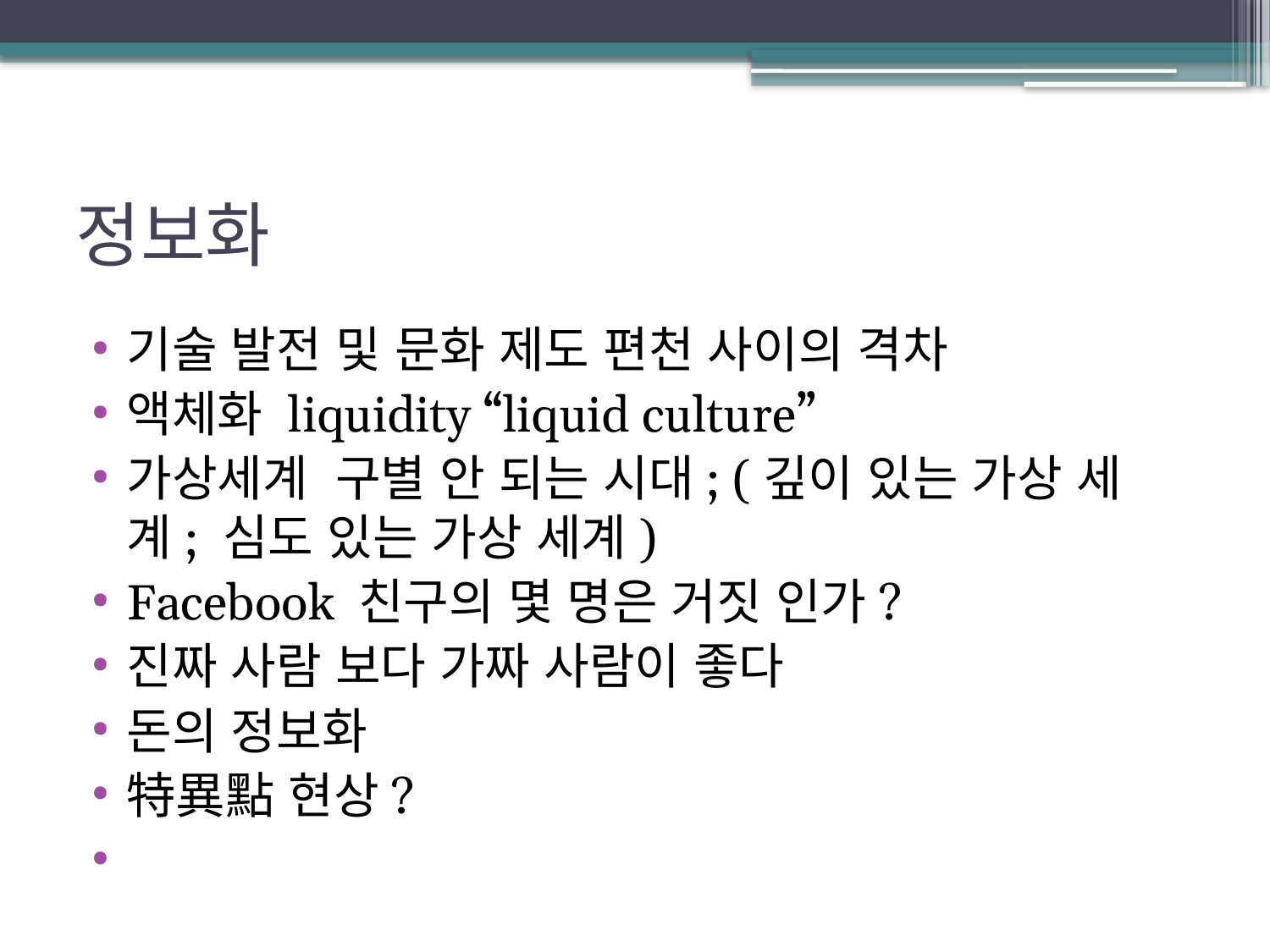

# 정보화
기술 발전 및 문화 제도 편천 사이의 격차
액체화 liquidity “liquid culture”
가상세계  구별 안 되는 시대; (깊이 있는 가상 세계; 심도 있는 가상 세계)
Facebook 친구의 몇 명은 거짓 인가?
진짜 사람 보다 가짜 사람이 좋다
돈의 정보화
特異點 현상?